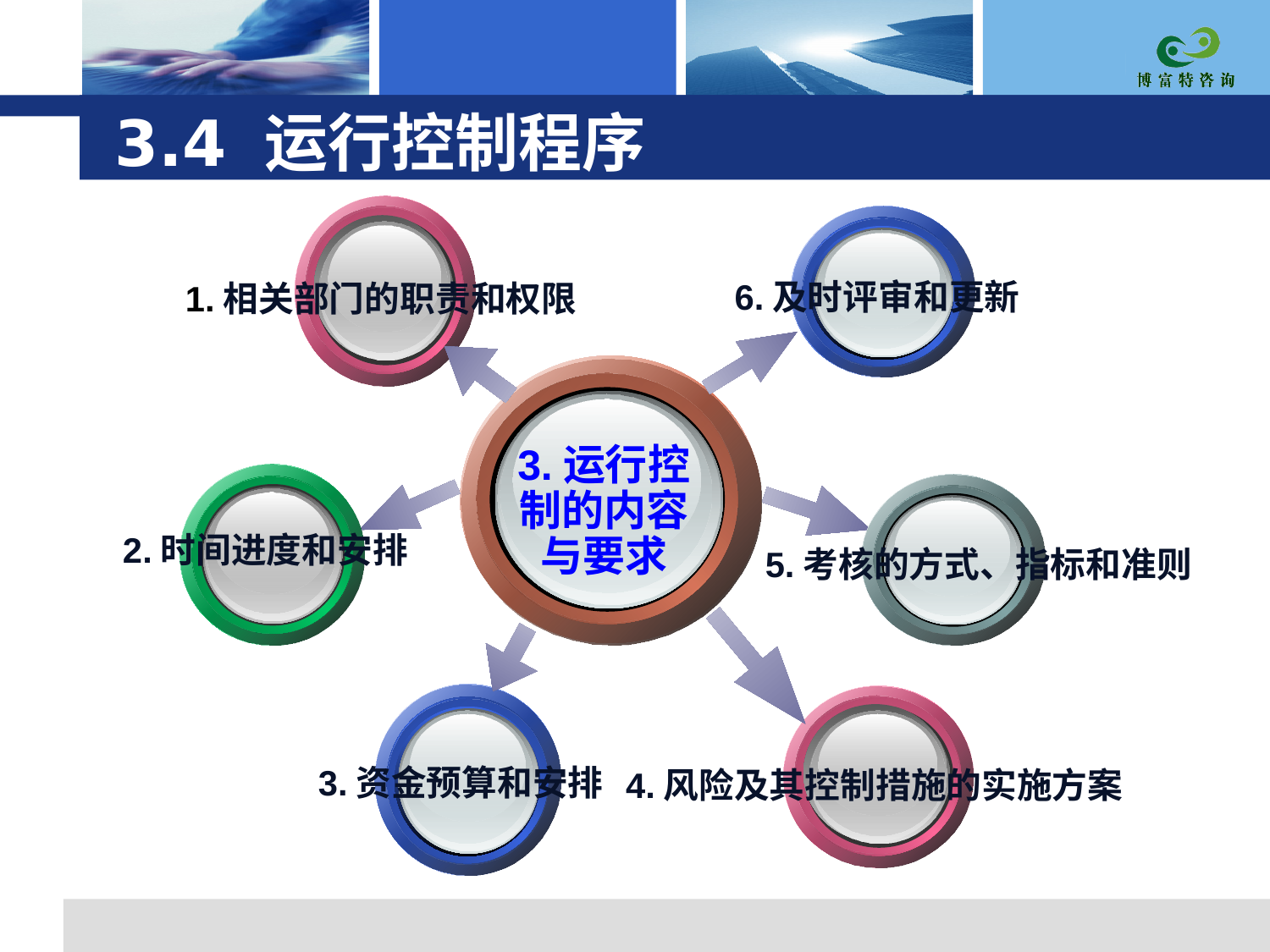

# 3.4 运行控制程序

1.相关部门的职责和权限

6.及时评审和更新

3.运行控制的内容与要求

2.时间进度和安排
5.考核的方式、指标和准则

3.资金预算和安排

4.风险及其控制措施的实施方案